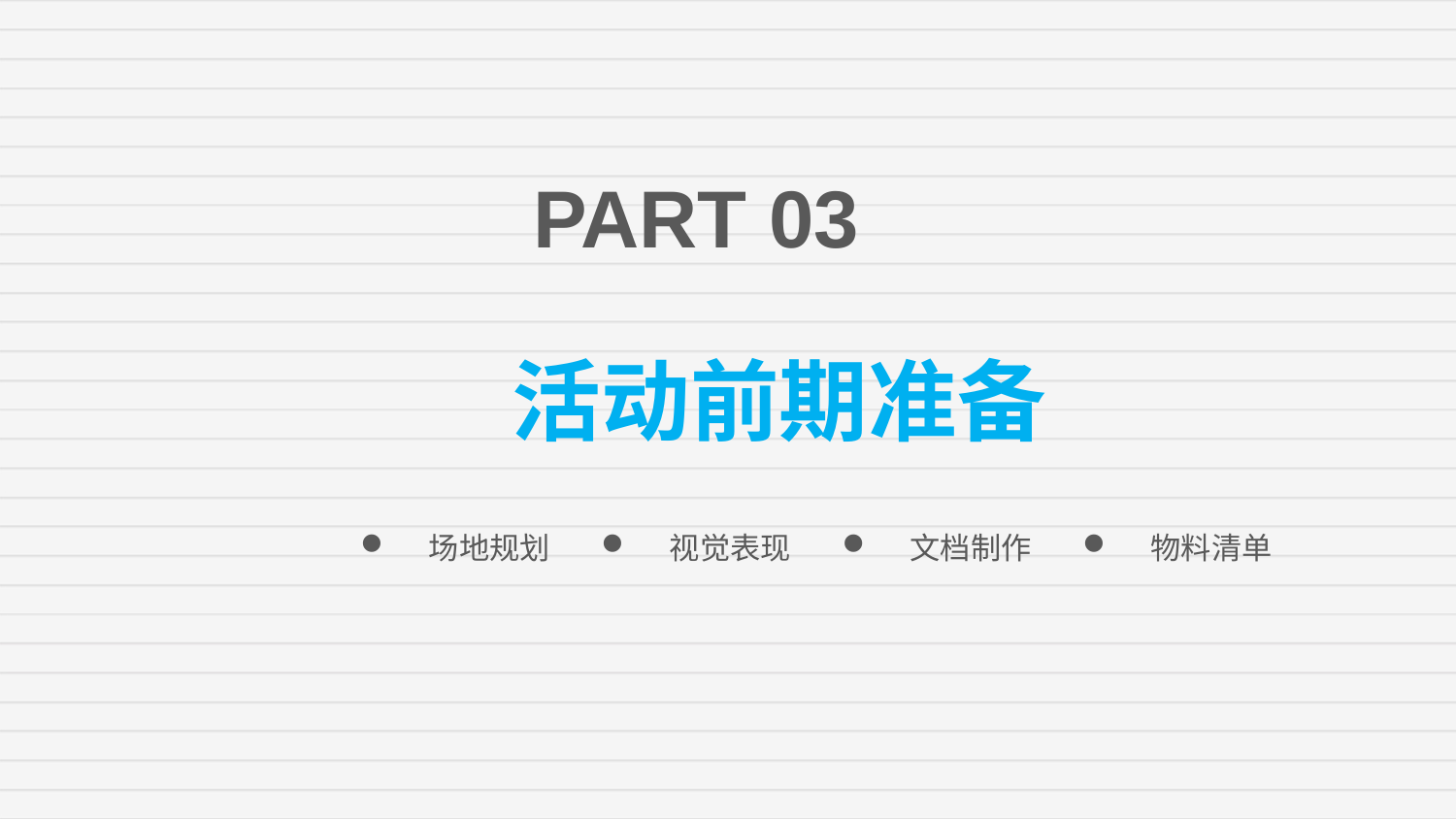

PART 03
活动前期准备
场地规划
视觉表现
文档制作
物料清单